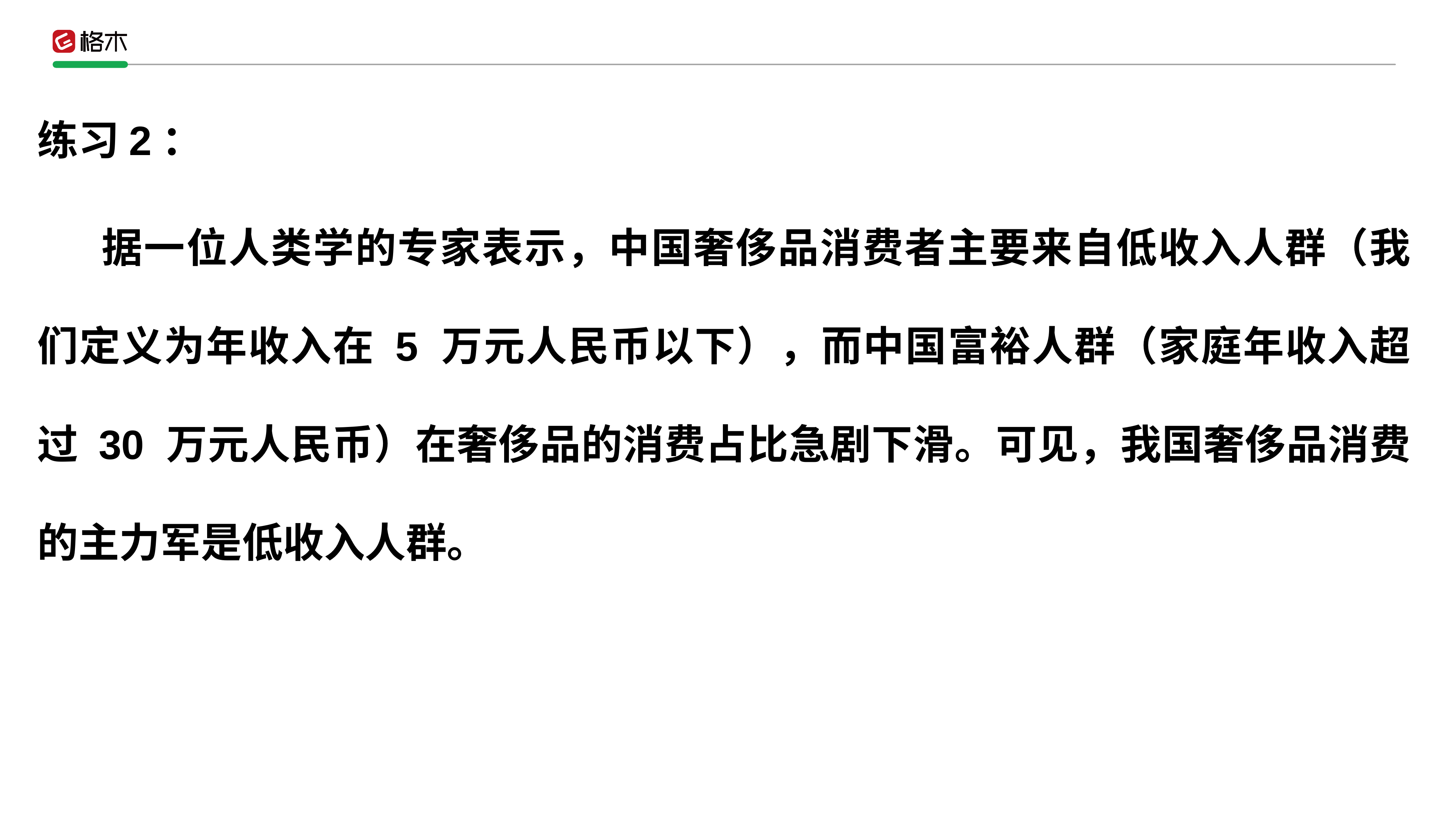

练习2：
据一位人类学的专家表示，中国奢侈品消费者主要来自低收入人群（我们定义为年收入在 5 万元人民币以下），而中国富裕人群（家庭年收入超过 30 万元人民币）在奢侈品的消费占比急剧下滑。可见，我国奢侈品消费的主力军是低收入人群。